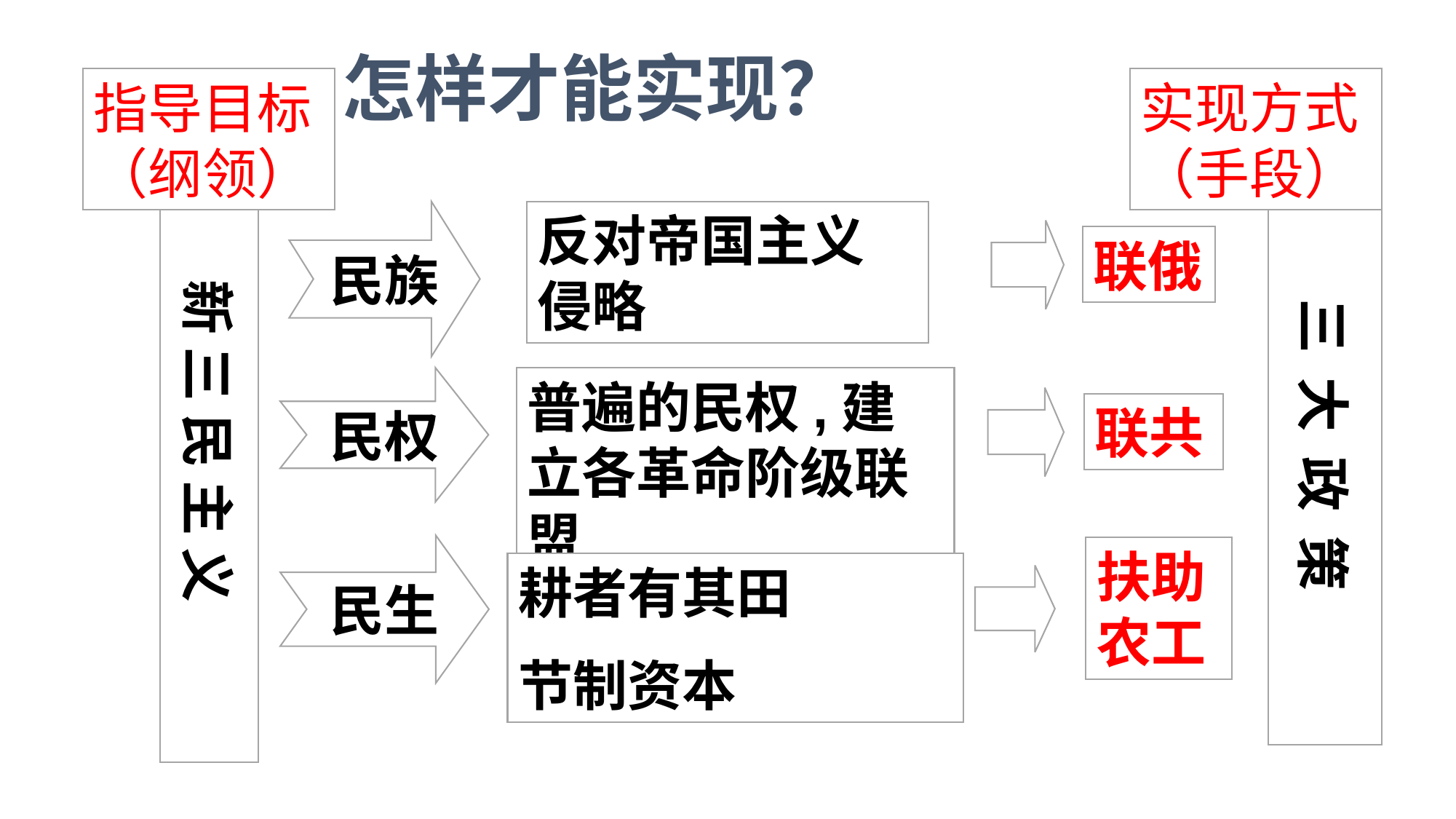

怎样才能实现？
指导目标（纲领）
实现方式（手段）
 三  大  政  策
新 三 民 主 义
民族
反对帝国主义侵略
民权
普遍的民权,建立各革命阶级联盟
民生
耕者有其田
节制资本

联俄

联共
扶助农工